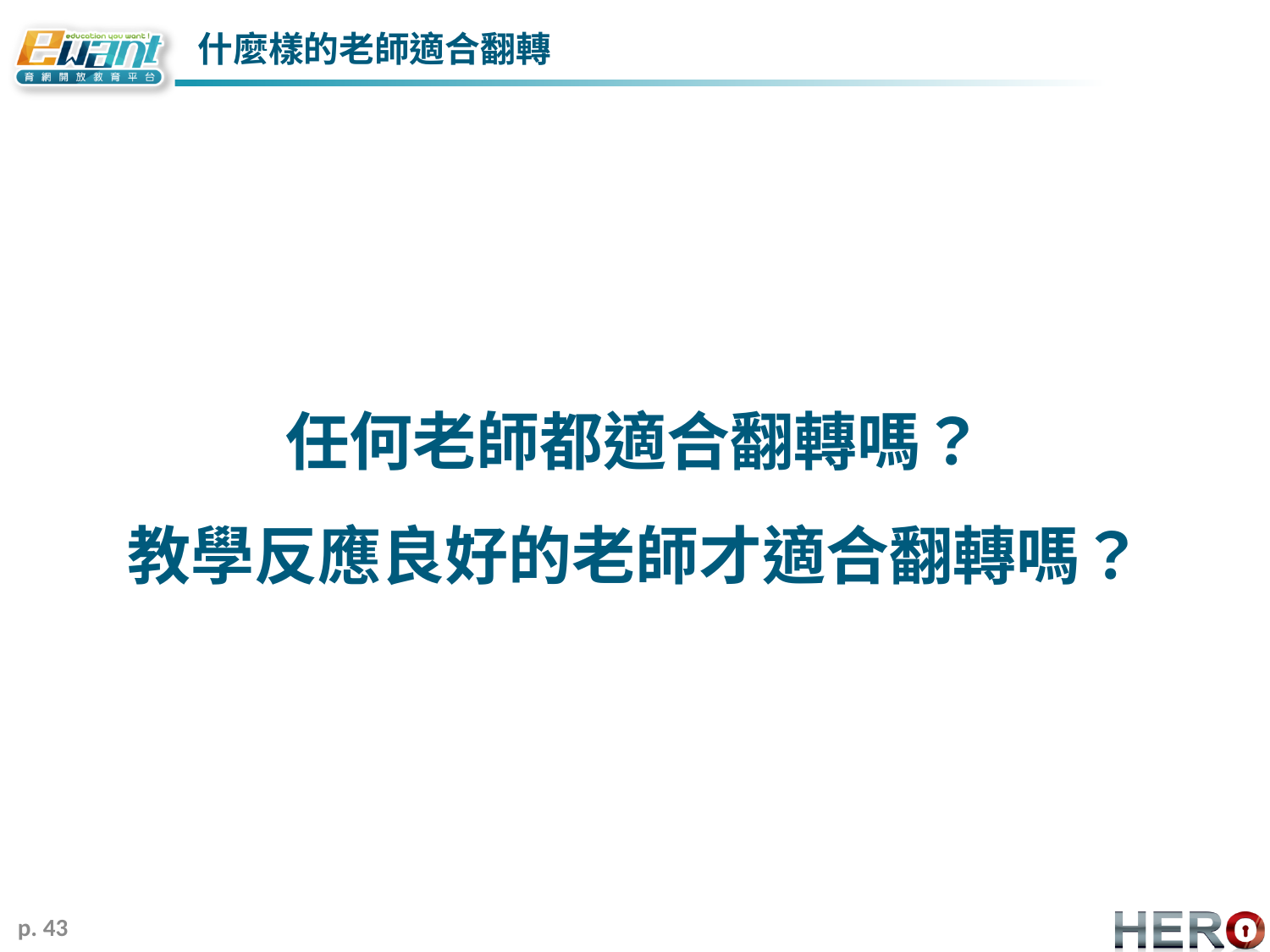

# 什麼樣的老師適合翻轉
任何老師都適合翻轉嗎？
教學反應良好的老師才適合翻轉嗎？

p. 43